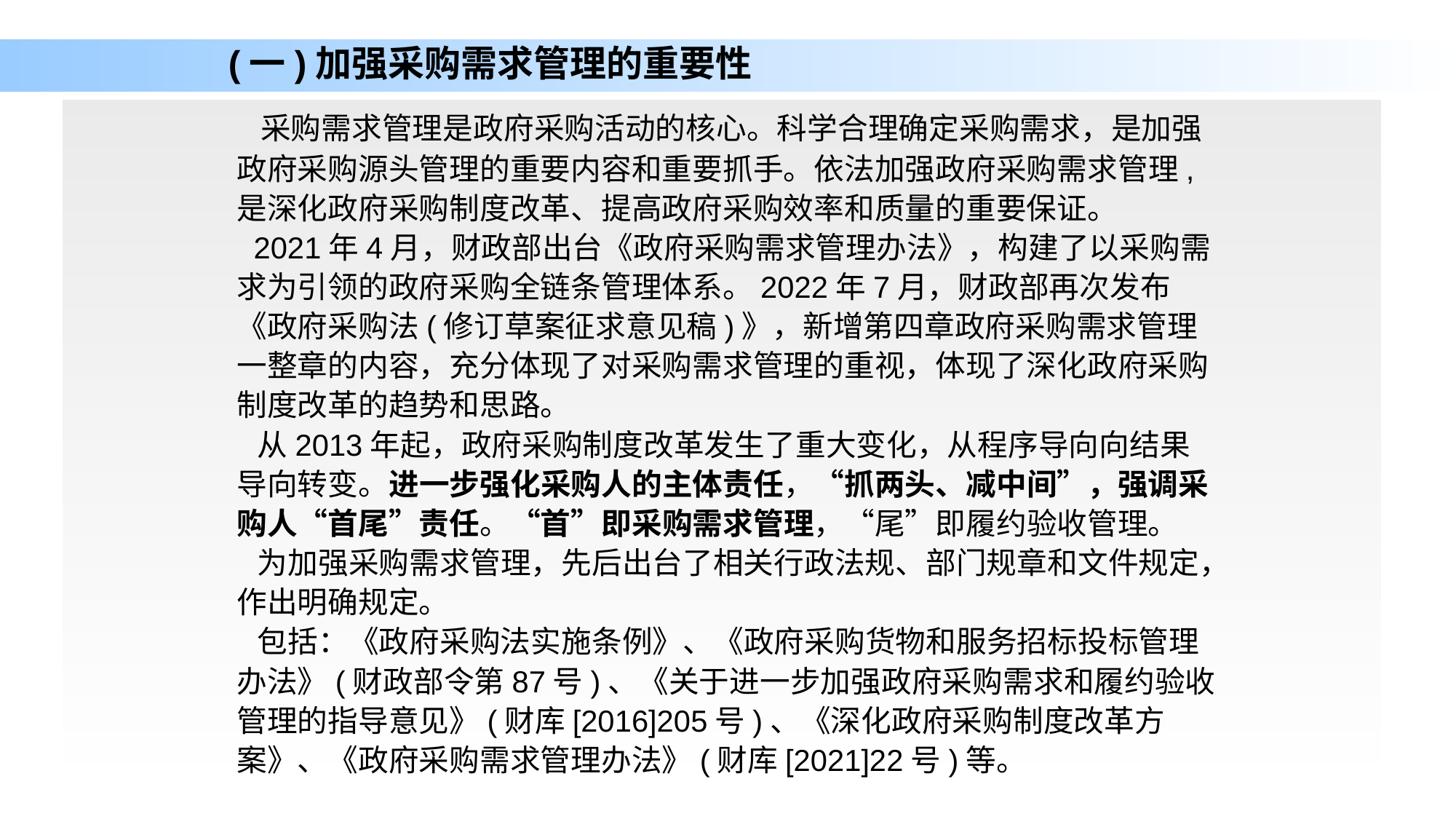

# (一)加强采购需求管理的重要性
  采购需求管理是政府采购活动的核心。科学合理确定采购需求，是加强政府采购源头管理的重要内容和重要抓手。依法加强政府采购需求管理,是深化政府采购制度改革、提高政府采购效率和质量的重要保证。
  2021年4月，财政部出台《政府采购需求管理办法》，构建了以采购需求为引领的政府采购全链条管理体系。2022年7月，财政部再次发布《政府采购法(修订草案征求意见稿)》，新增第四章政府采购需求管理一整章的内容，充分体现了对采购需求管理的重视，体现了深化政府采购制度改革的趋势和思路。
  从2013年起，政府采购制度改革发生了重大变化，从程序导向向结果导向转变。进一步强化采购人的主体责任，“抓两头、减中间”，强调采购人“首尾”责任。“首”即采购需求管理，“尾”即履约验收管理。
  为加强采购需求管理，先后出台了相关行政法规、部门规章和文件规定，作出明确规定。
  包括：《政府采购法实施条例》、《政府采购货物和服务招标投标管理办法》(财政部令第87号)、《关于进一步加强政府采购需求和履约验收管理的指导意见》(财库[2016]205号)、《深化政府采购制度改革方案》、《政府采购需求管理办法》(财库[2021]22号)等。